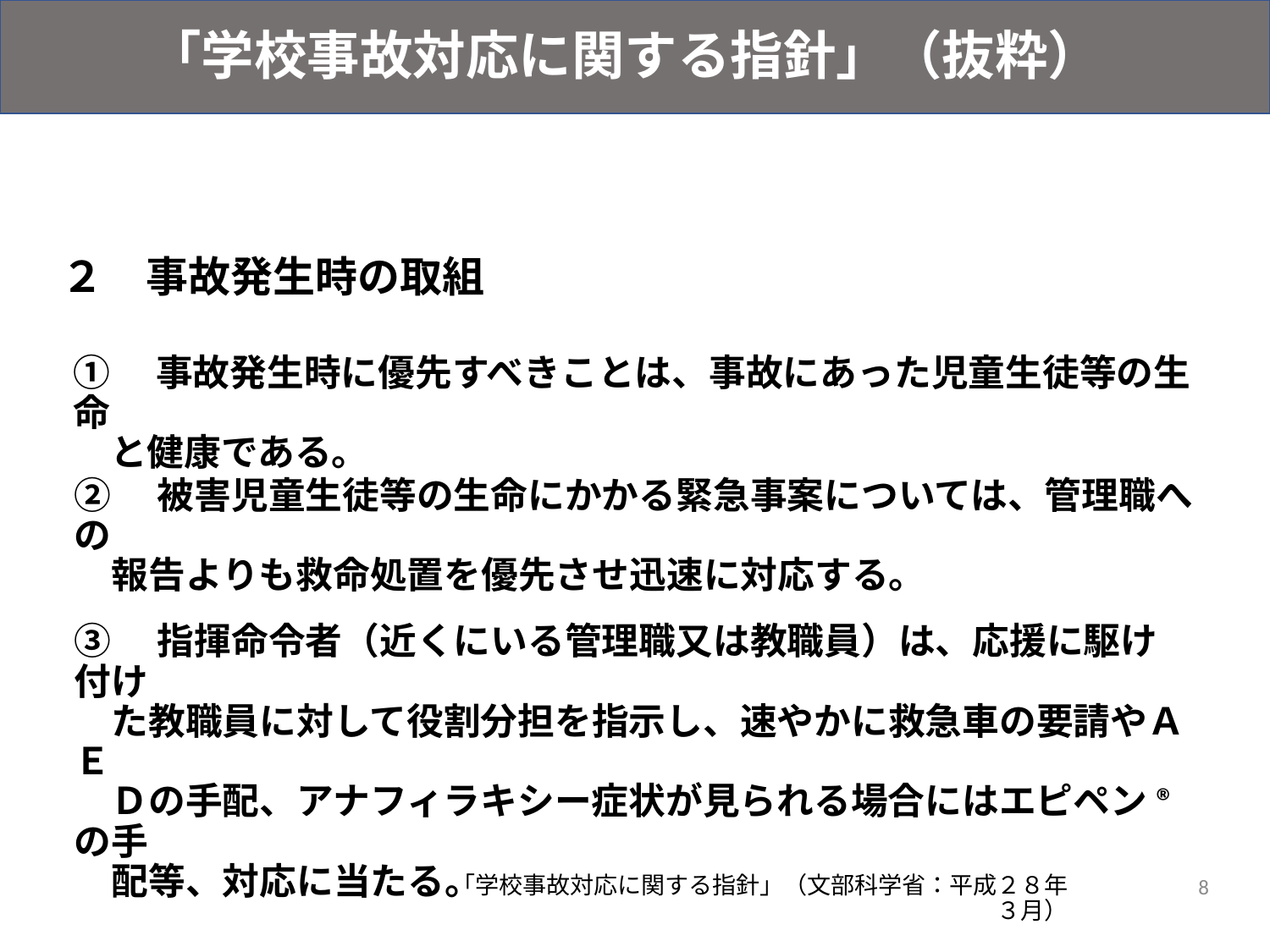

「学校事故対応に関する指針」（抜粋）
２　事故発生時の取組
①　事故発生時に優先すべきことは、事故にあった児童生徒等の生命
　と健康である。

②　被害児童生徒等の生命にかかる緊急事案については、管理職への
　報告よりも救命処置を優先させ迅速に対応する。
③　指揮命令者（近くにいる管理職又は教職員）は、応援に駆け付け
　た教職員に対して役割分担を指示し、速やかに救急車の要請やＡＥ
　Ｄの手配、アナフィラキシー症状が見られる場合にはエピペン®の手
　配等、対応に当たる。
8
「学校事故対応に関する指針」（文部科学省：平成２８年３月）